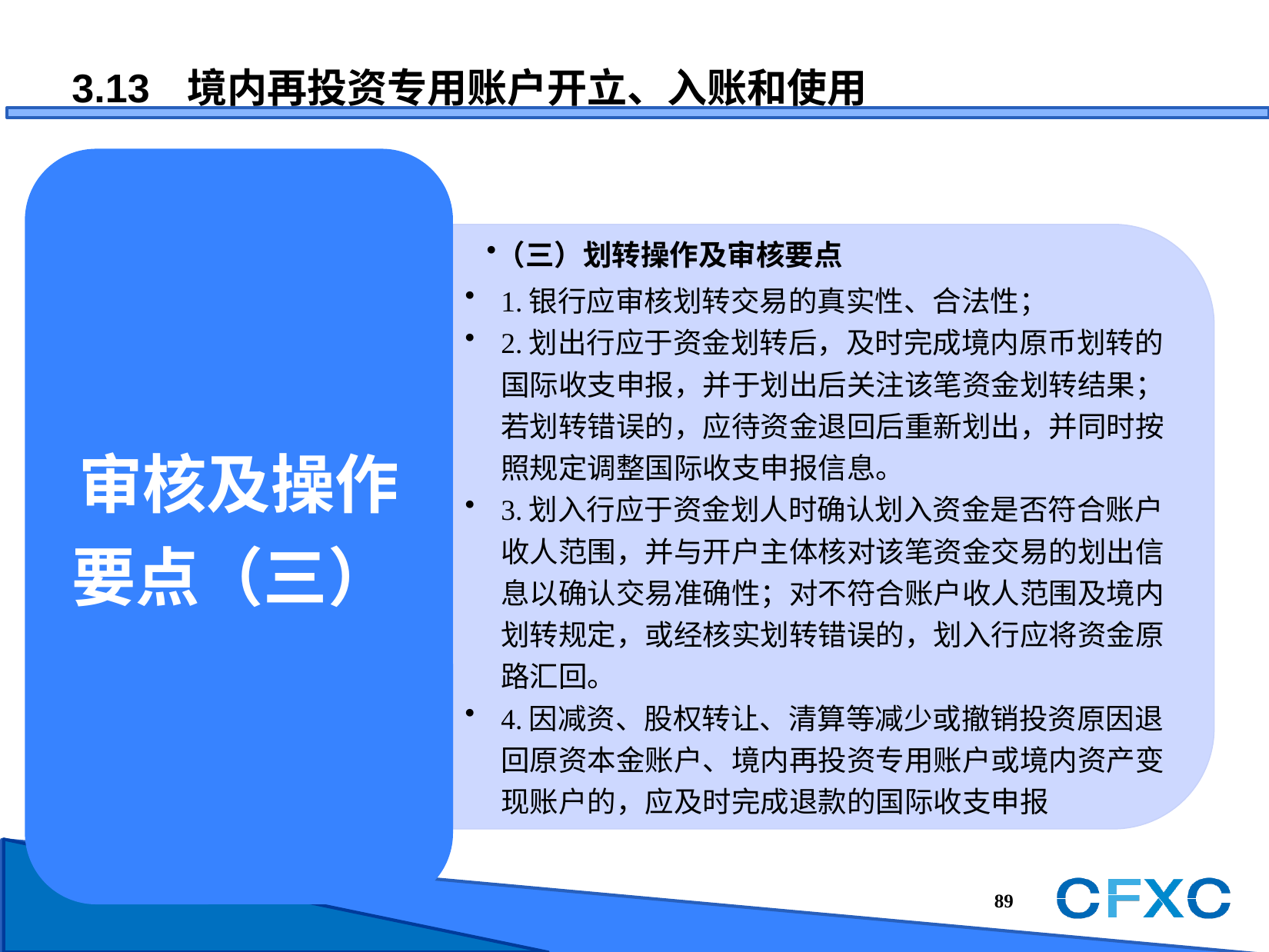

3.13	境内再投资专用账户开立、入账和使用
审核及操作要点（三）
（三）划转操作及审核要点
1.银行应审核划转交易的真实性、合法性；
2.划出行应于资金划转后，及时完成境内原币划转的国际收支申报，并于划出后关注该笔资金划转结果；若划转错误的，应待资金退回后重新划出，并同时按照规定调整国际收支申报信息。
3.划入行应于资金划人时确认划入资金是否符合账户收人范围，并与开户主体核对该笔资金交易的划出信息以确认交易准确性；对不符合账户收人范围及境内划转规定，或经核实划转错误的，划入行应将资金原路汇回。
4.因减资、股权转让、清算等减少或撤销投资原因退回原资本金账户、境内再投资专用账户或境内资产变现账户的，应及时完成退款的国际收支申报
89